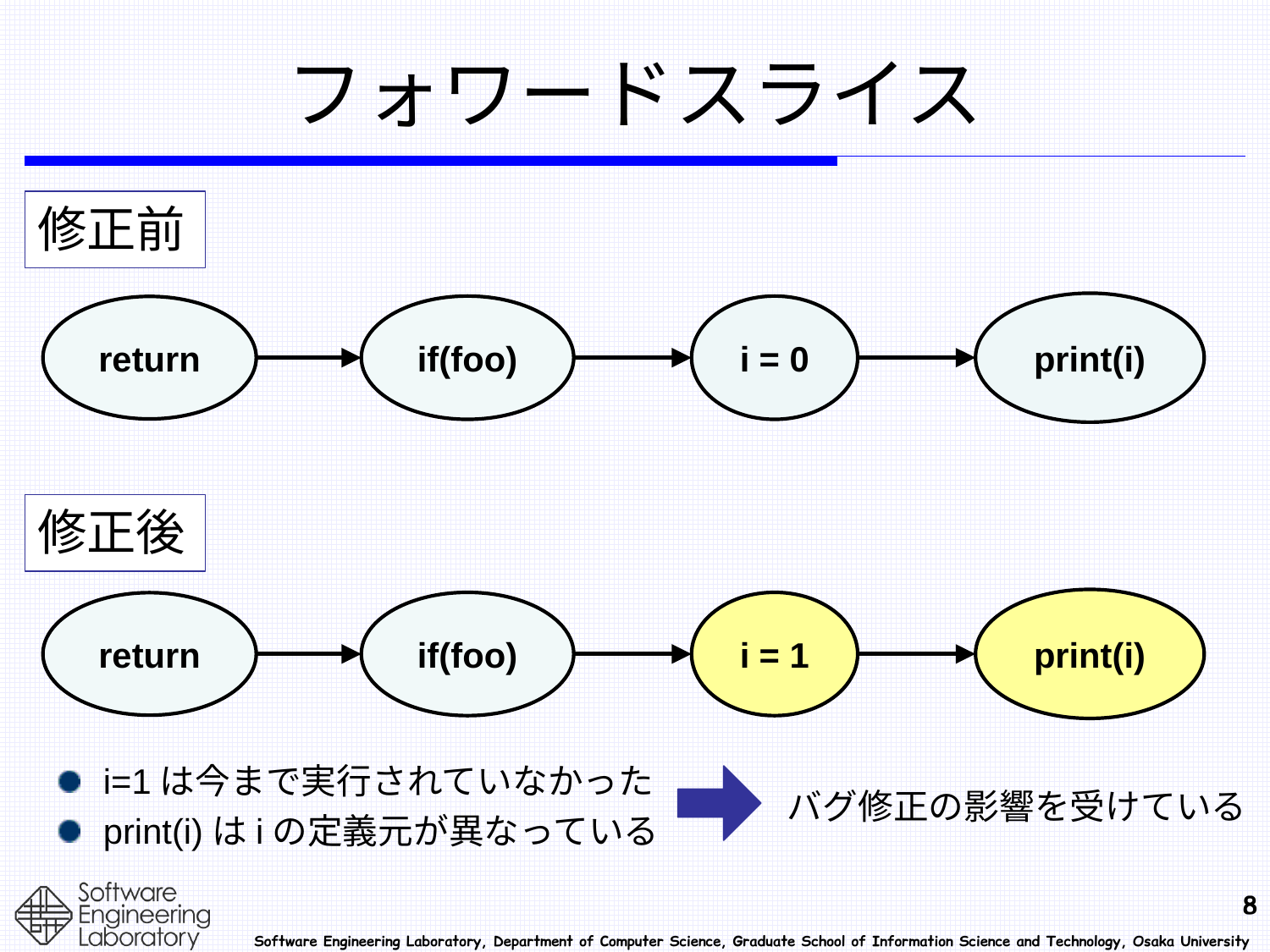

# フォワードスライス
修正前
print(i)
if(foo)
i = 0
return
修正後
print(i)
if(foo)
i = 1
return
i=1は今まで実行されていなかった
print(i)はiの定義元が異なっている

バグ修正の影響を受けている